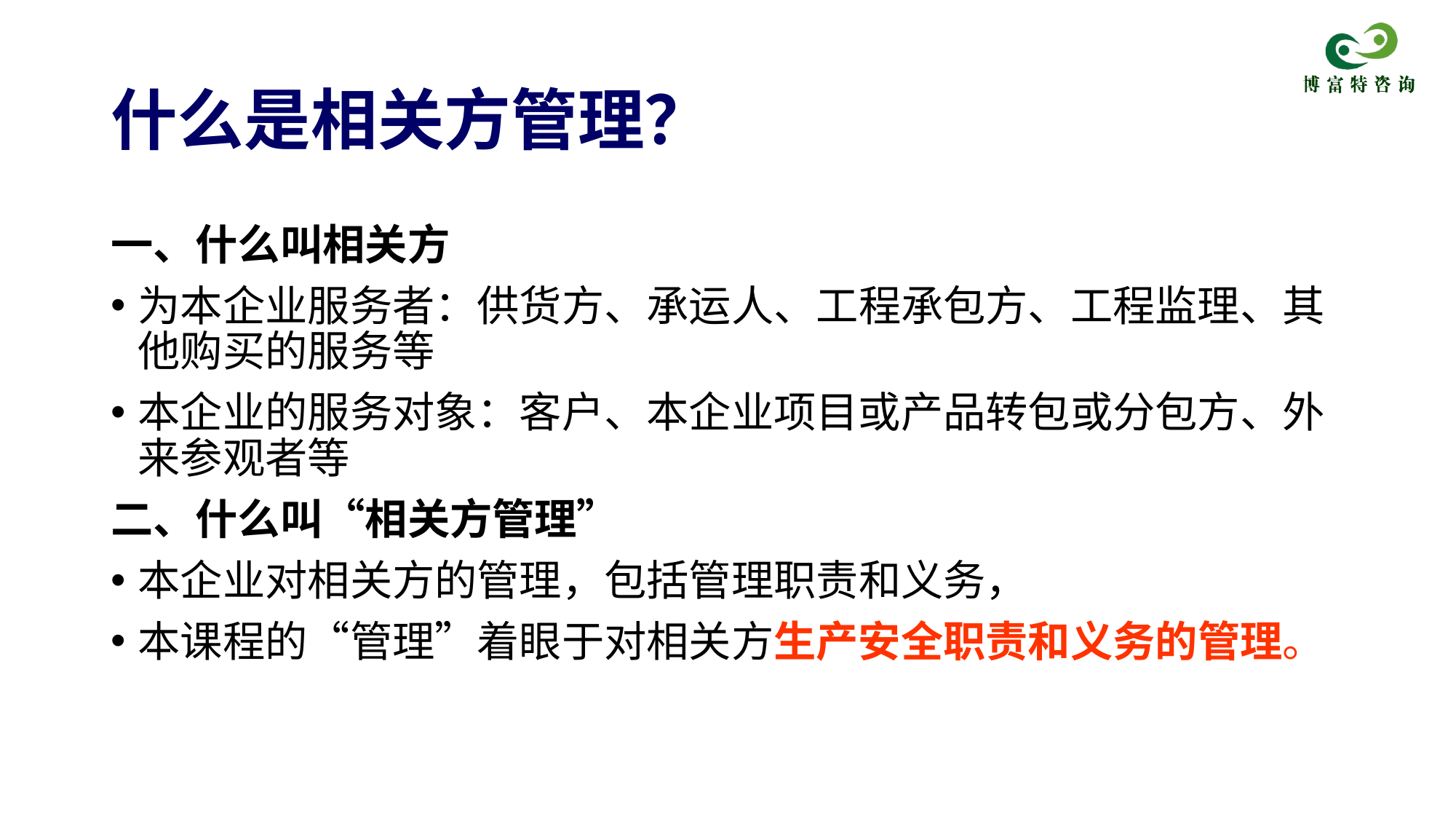

# 什么是相关方管理？
一、什么叫相关方
为本企业服务者：供货方、承运人、工程承包方、工程监理、其他购买的服务等
本企业的服务对象：客户、本企业项目或产品转包或分包方、外来参观者等
二、什么叫“相关方管理”
本企业对相关方的管理，包括管理职责和义务，
本课程的“管理”着眼于对相关方生产安全职责和义务的管理。